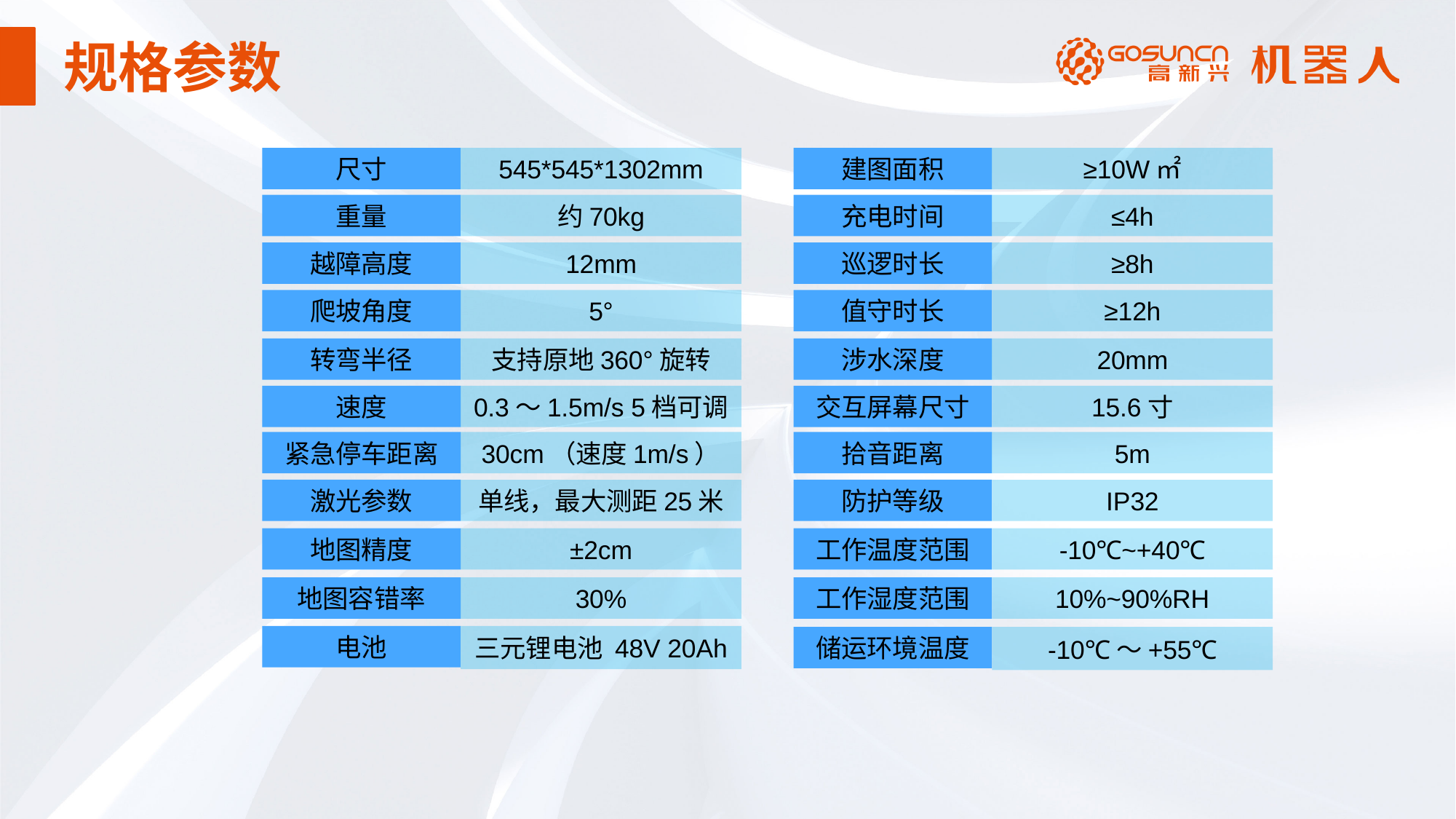

规格参数
尺寸
545*545*1302mm
建图面积
≥10W㎡
重量
约70kg
充电时间
≤4h
越障高度
12mm
巡逻时长
≥8h
5°
爬坡角度
≥12h
值守时长
转弯半径
支持原地360°旋转
涉水深度
20mm
速度
0.3～1.5m/s 5档可调
交互屏幕尺寸
15.6寸
紧急停车距离
30cm（速度1m/s）
拾音距离
5m
激光参数
单线，最大测距25米
±2cm
地图精度
地图容错率
30%
防护等级
IP32
-10℃~+40℃
工作温度范围
工作湿度范围
10%~90%RH
电池
三元锂电池 48V 20Ah
储运环境温度
-10℃～+55℃